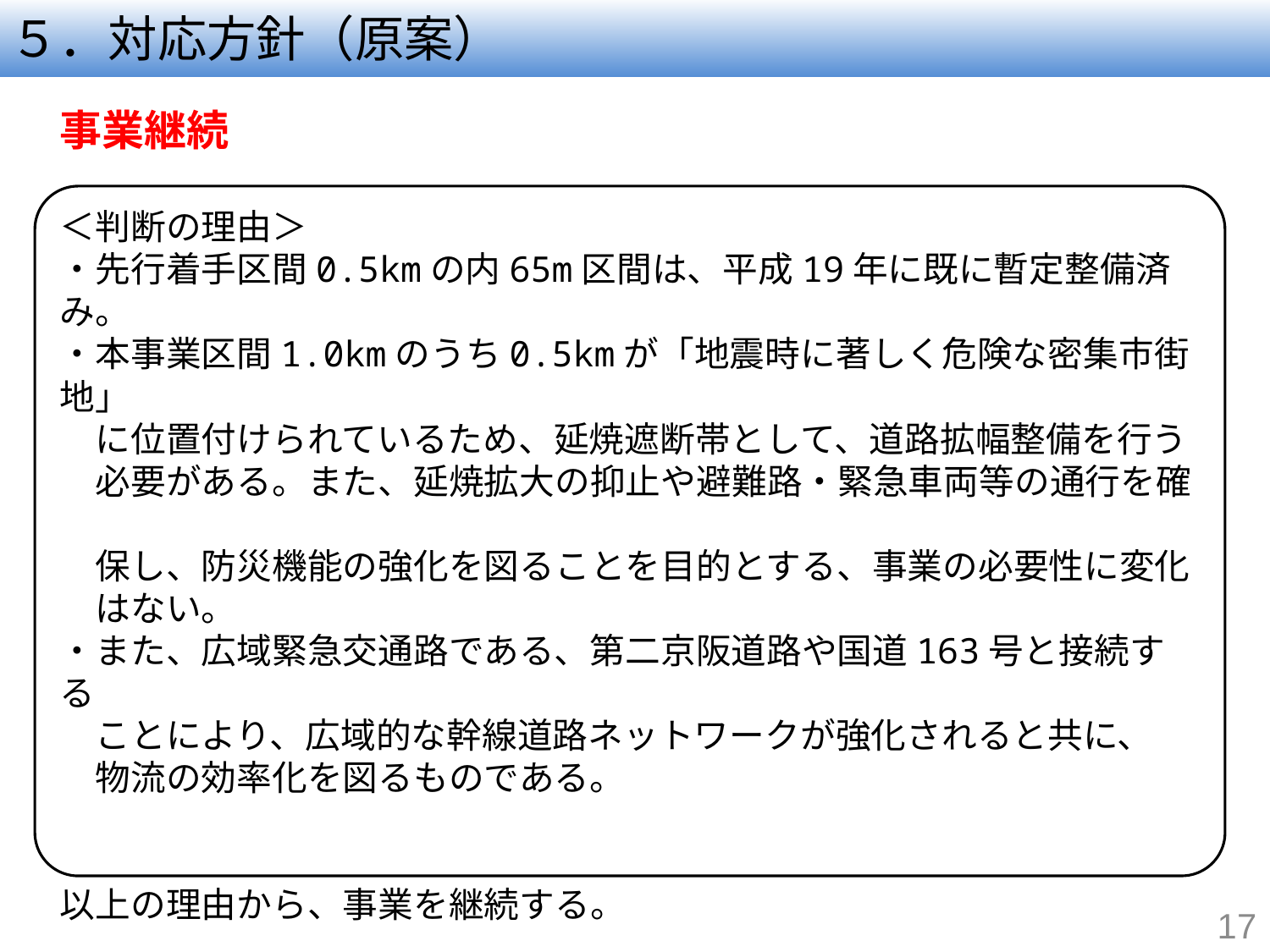

# ５．対応方針（原案）

事業継続

＜判断の理由＞
・先行着手区間0.5kmの内65m区間は、平成19年に既に暫定整備済み。
・本事業区間1.0kmのうち0.5kmが「地震時に著しく危険な密集市街地」
　に位置付けられているため、延焼遮断帯として、道路拡幅整備を行う
　必要がある。また、延焼拡大の抑止や避難路・緊急車両等の通行を確
　保し、防災機能の強化を図ることを目的とする、事業の必要性に変化
　はない。
・また、広域緊急交通路である、第二京阪道路や国道163号と接続する
　ことにより、広域的な幹線道路ネットワークが強化されると共に、
　物流の効率化を図るものである。

以上の理由から、事業を継続する。

17